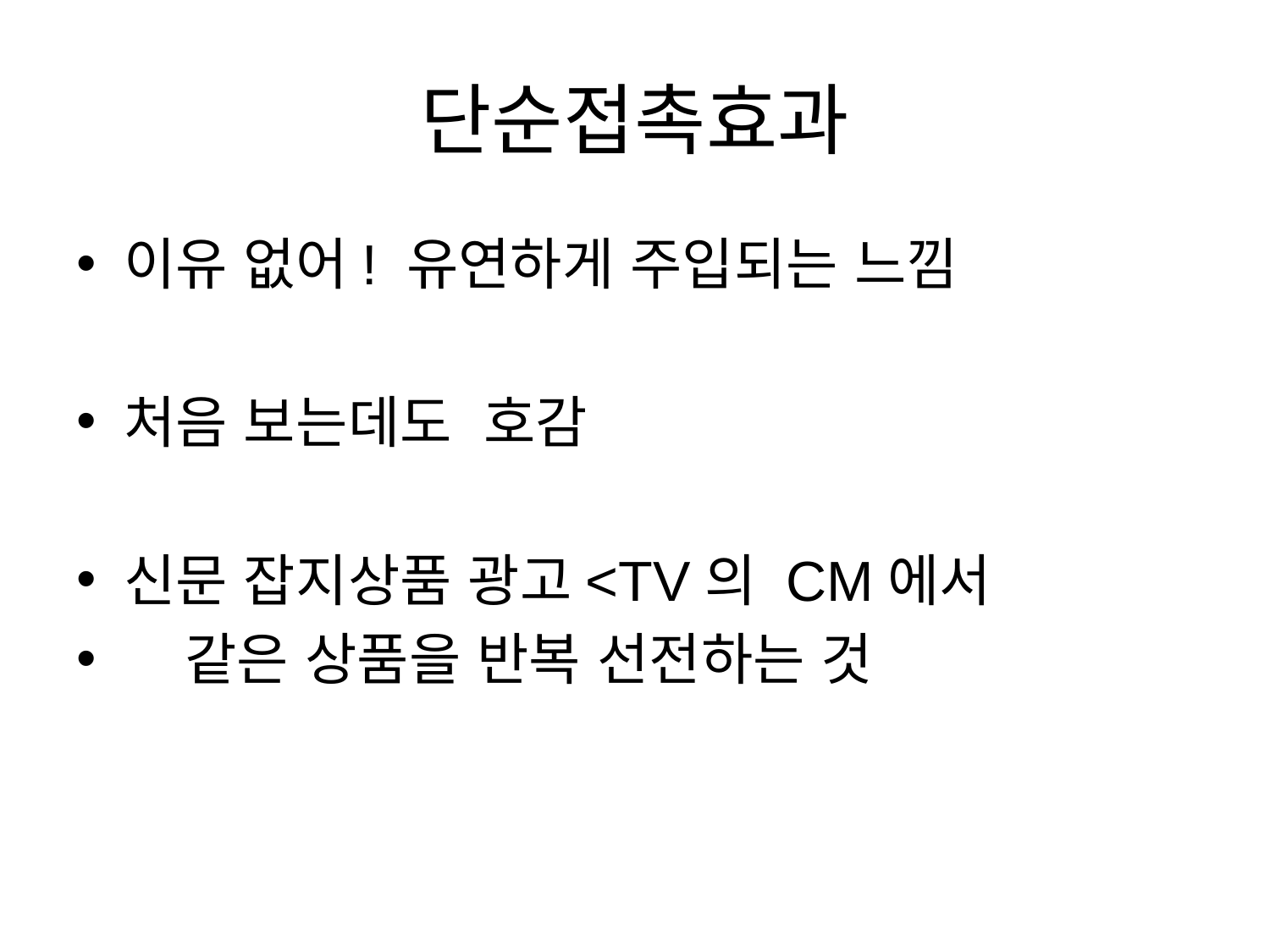

# 단순접촉효과
이유 없어! 유연하게 주입되는 느낌

처음 보는데도  호감

신문 잡지상품 광고<TV의 CM에서
   같은 상품을 반복 선전하는 것